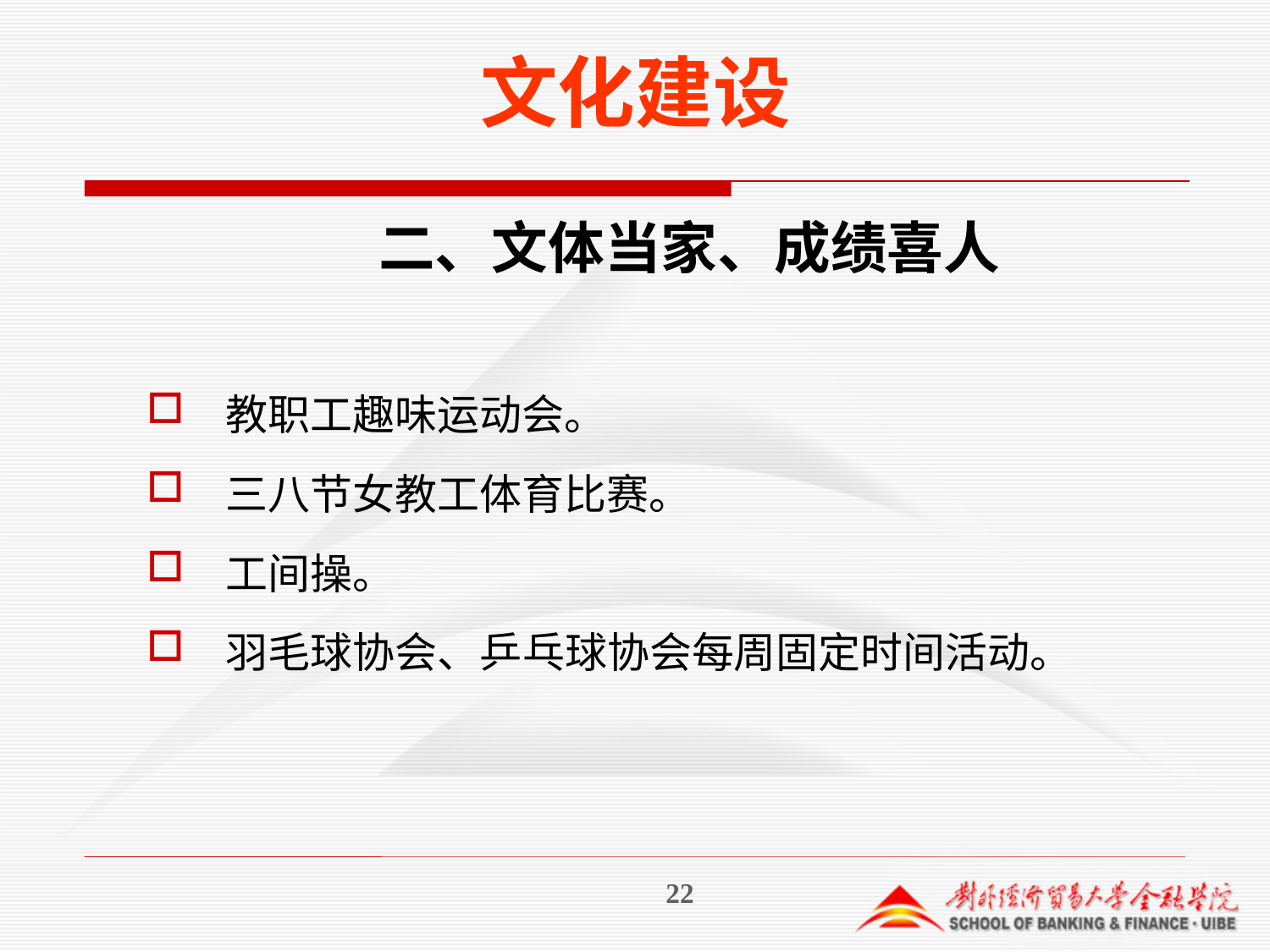

# 文化建设
二、文体当家、成绩喜人

教职工趣味运动会。
三八节女教工体育比赛。
工间操。
羽毛球协会、乒乓球协会每周固定时间活动。